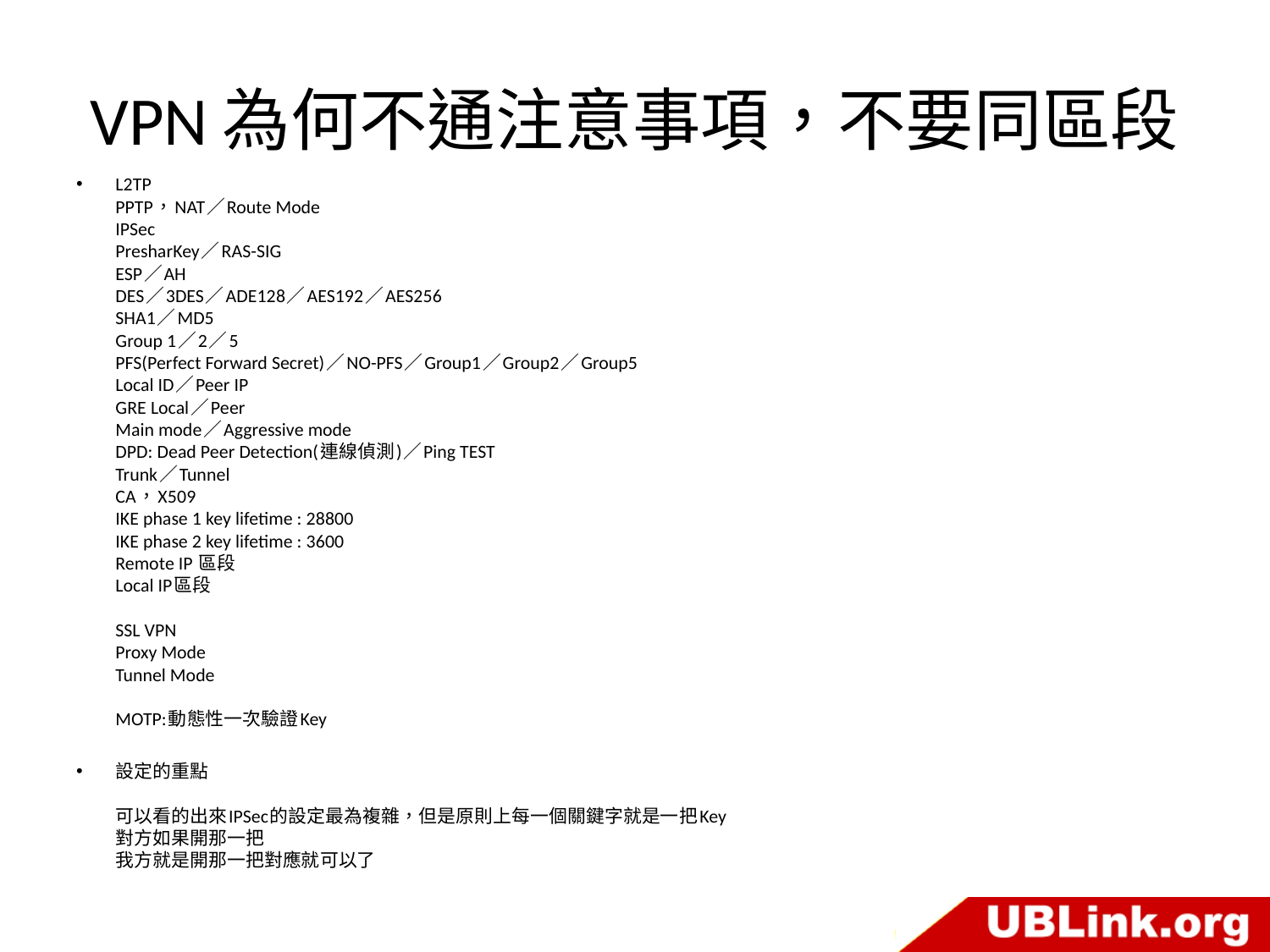

# VPN為何不通注意事項，不要同區段
L2TP
PPTP，NAT／Route Mode
IPSec
PresharKey／RAS-SIG
ESP／AH
DES／3DES／ADE128／AES192／AES256
SHA1／MD5
Group 1／2／5
PFS(Perfect Forward Secret)／NO-PFS／Group1／Group2／Group5
Local ID／Peer IP
GRE Local／Peer
Main mode／Aggressive mode
DPD: Dead Peer Detection(連線偵測)／Ping TEST
Trunk／Tunnel
CA，X509
IKE phase 1 key lifetime : 28800
IKE phase 2 key lifetime : 3600
Remote IP 區段
Local IP區段
SSL VPN
Proxy Mode
Tunnel Mode
MOTP:動態性一次驗證Key

設定的重點
可以看的出來IPSec的設定最為複雜，但是原則上每一個關鍵字就是一把Key
對方如果開那一把
我方就是開那一把對應就可以了